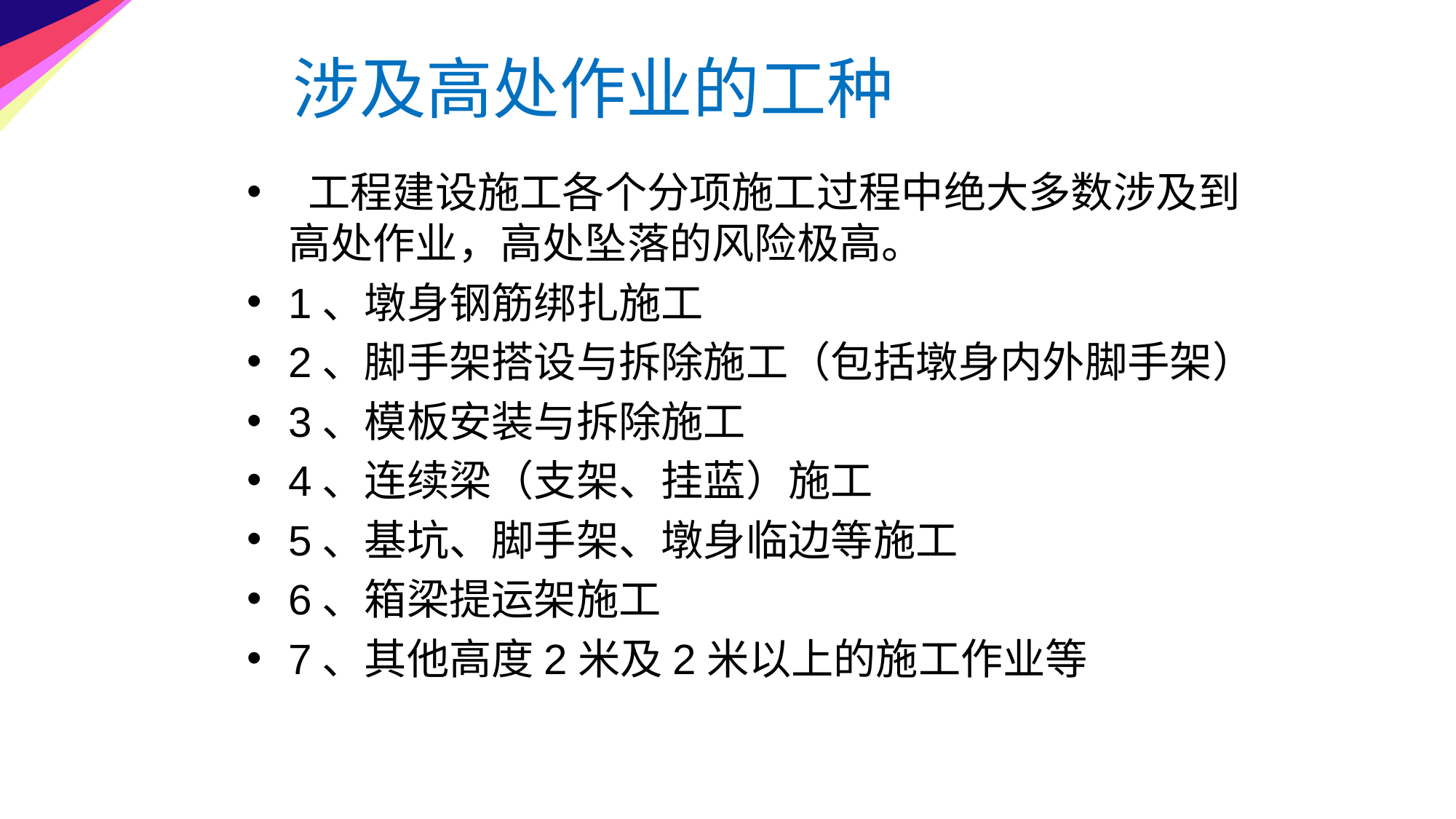

2
# 涉及高处作业的工种
 工程建设施工各个分项施工过程中绝大多数涉及到高处作业，高处坠落的风险极高。
1、墩身钢筋绑扎施工
2、脚手架搭设与拆除施工（包括墩身内外脚手架）
3、模板安装与拆除施工
4、连续梁（支架、挂蓝）施工
5、基坑、脚手架、墩身临边等施工
6、箱梁提运架施工
7、其他高度2米及2米以上的施工作业等